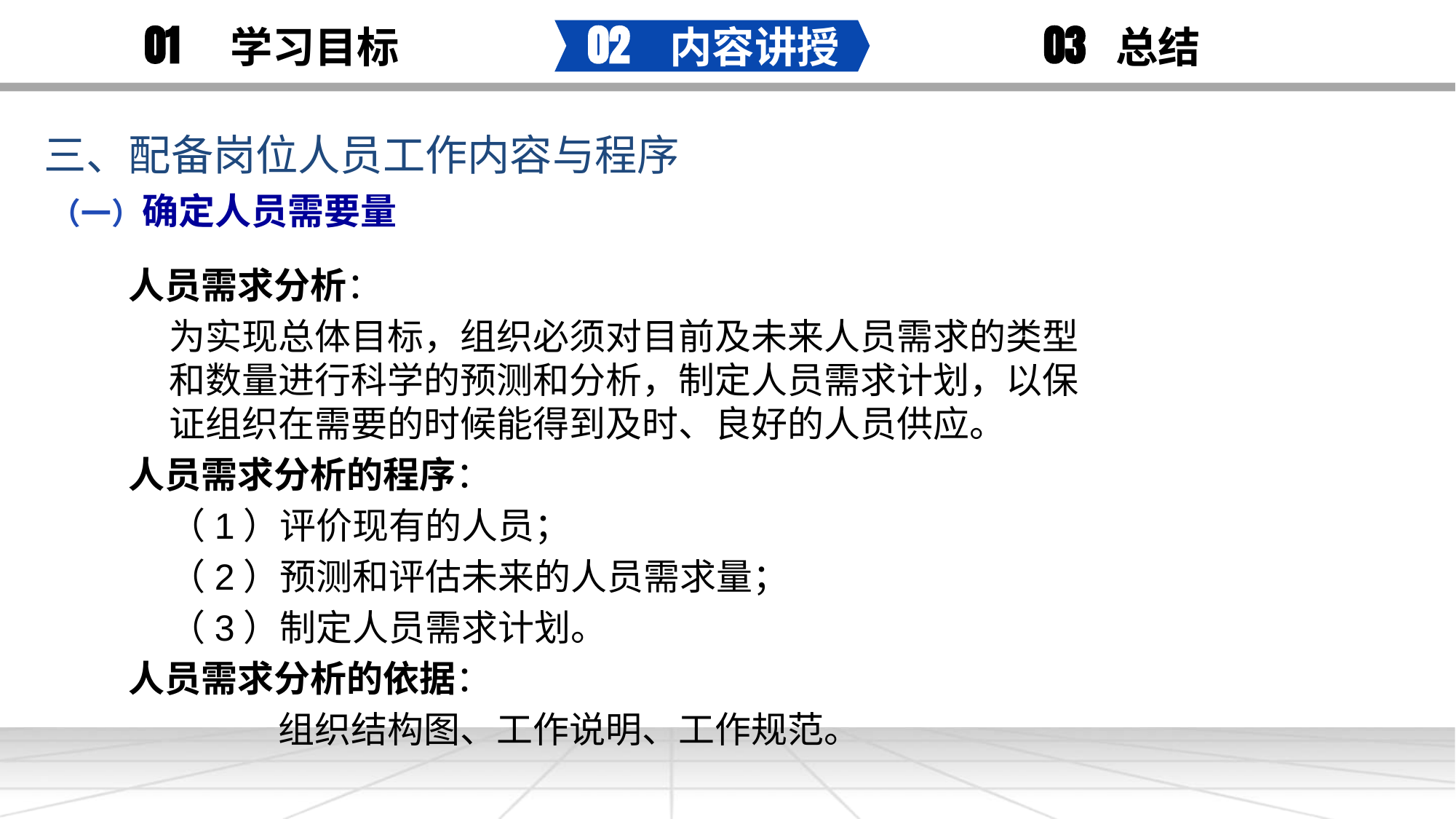

02   内容讲授
03  总结
01    学习目标

三、配备岗位人员工作内容与程序
（一）确定人员需要量
人员需求分析：
	为实现总体目标，组织必须对目前及未来人员需求的类型和数量进行科学的预测和分析，制定人员需求计划，以保证组织在需要的时候能得到及时、良好的人员供应。
人员需求分析的程序：
	（1）评价现有的人员；
	（2）预测和评估未来的人员需求量；
	（3）制定人员需求计划。
人员需求分析的依据：
		组织结构图、工作说明、工作规范。